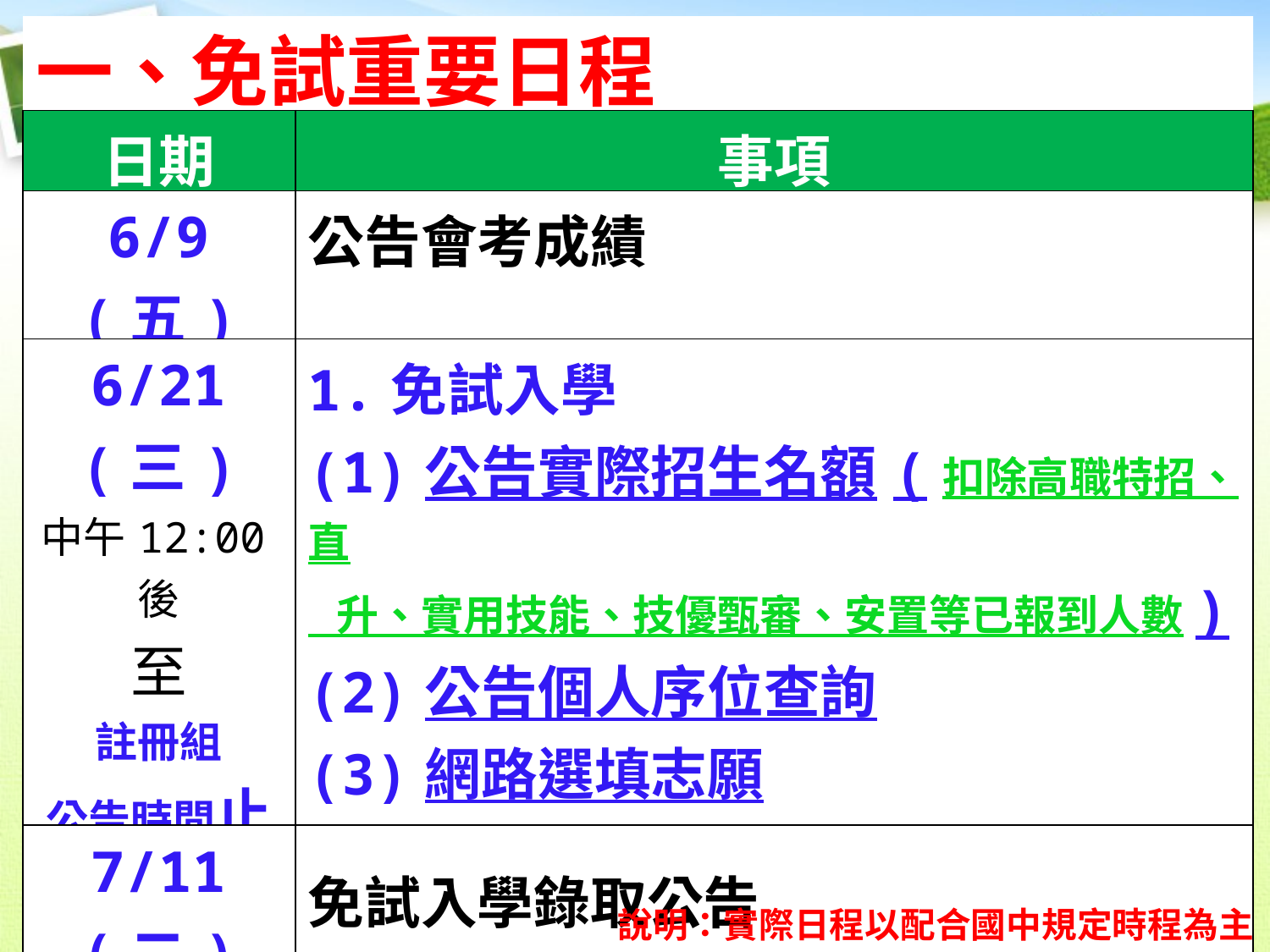

一、免試重要日程
| 日期 | 事項 |
| --- | --- |
| 6/9(五) | 公告會考成績 |
| 6/21(三) 中午12:00後 至 註冊組 公告時間止 | 1.免試入學 (1)公告實際招生名額(扣除高職特招、直 升、實用技能、技優甄審、安置等已報到人數) (2)公告個人序位查詢 (3)網路選填志願 (4)報名表簽名完成報名 |
| 7/11(二) | 免試入學錄取公告 |
| 7/14(五) 9:00~11:00 | 免試入學報到期限 |
說明：實際日程以配合國中規定時程為主